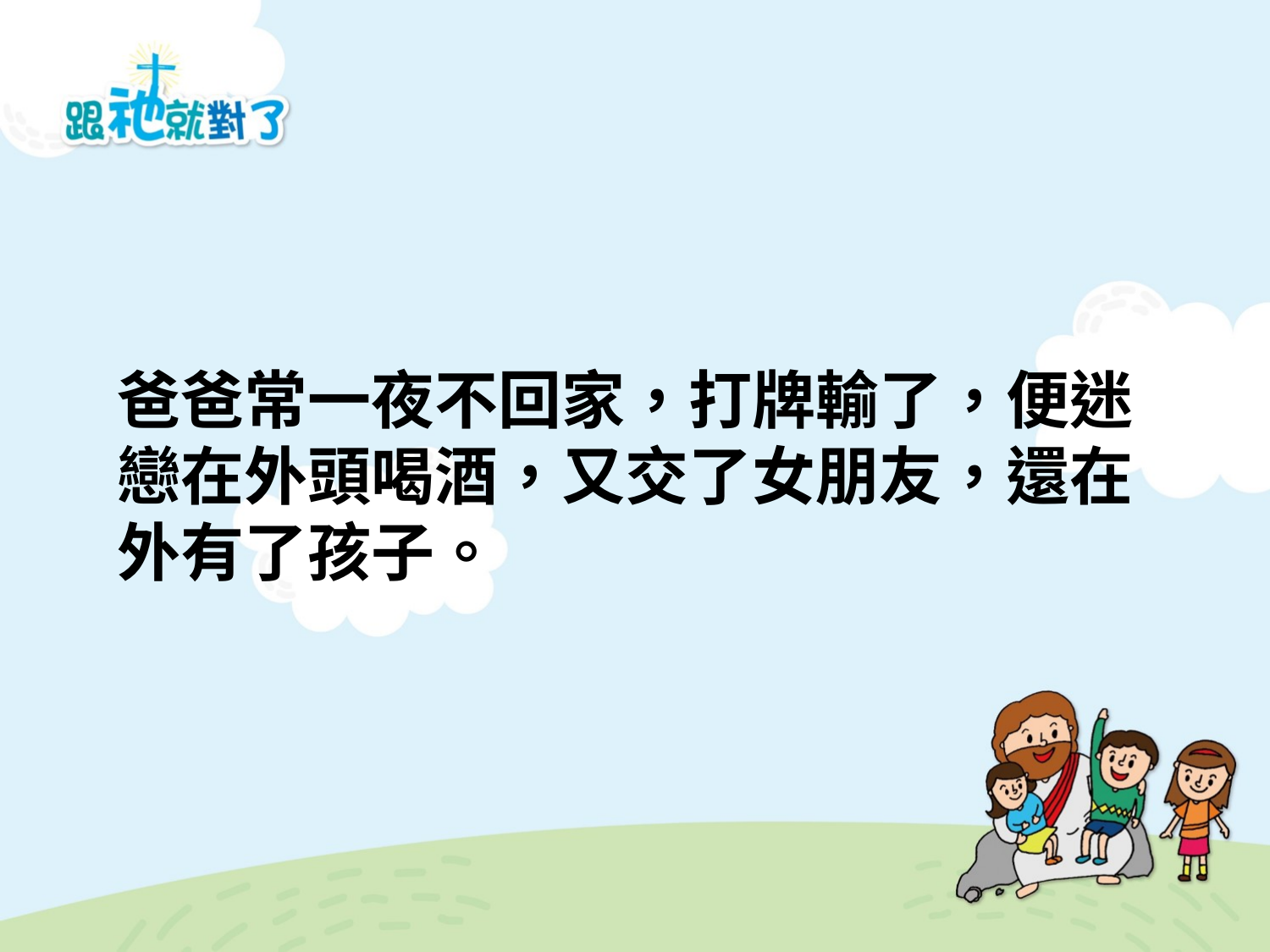

爸爸常一夜不回家，打牌輸了，便迷戀在外頭喝酒，又交了女朋友，還在外有了孩子。